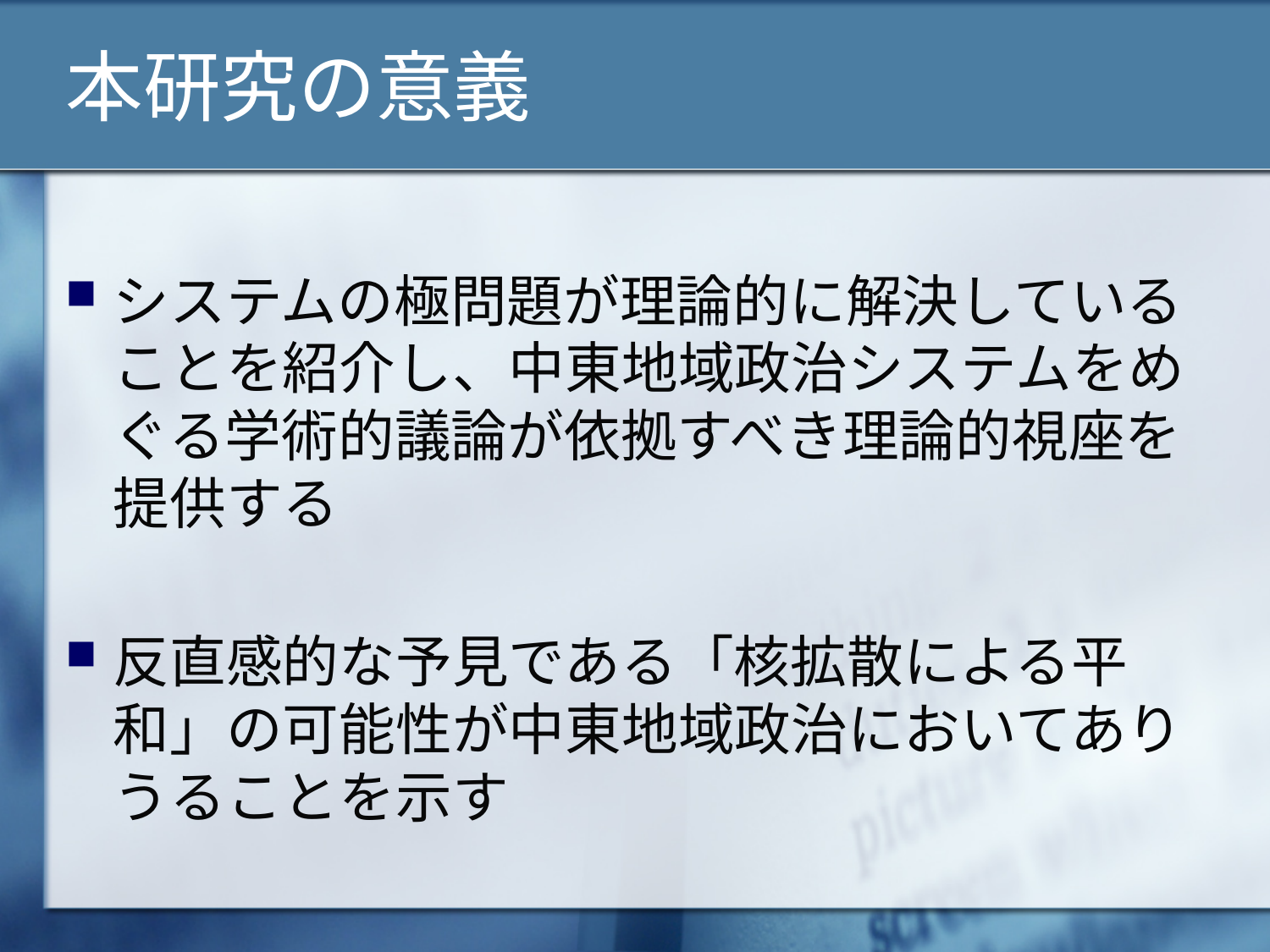

# 本研究の意義

システムの極問題が理論的に解決していることを紹介し、中東地域政治システムをめぐる学術的議論が依拠すべき理論的視座を提供する

反直感的な予見である「核拡散による平和」の可能性が中東地域政治においてありうることを示す